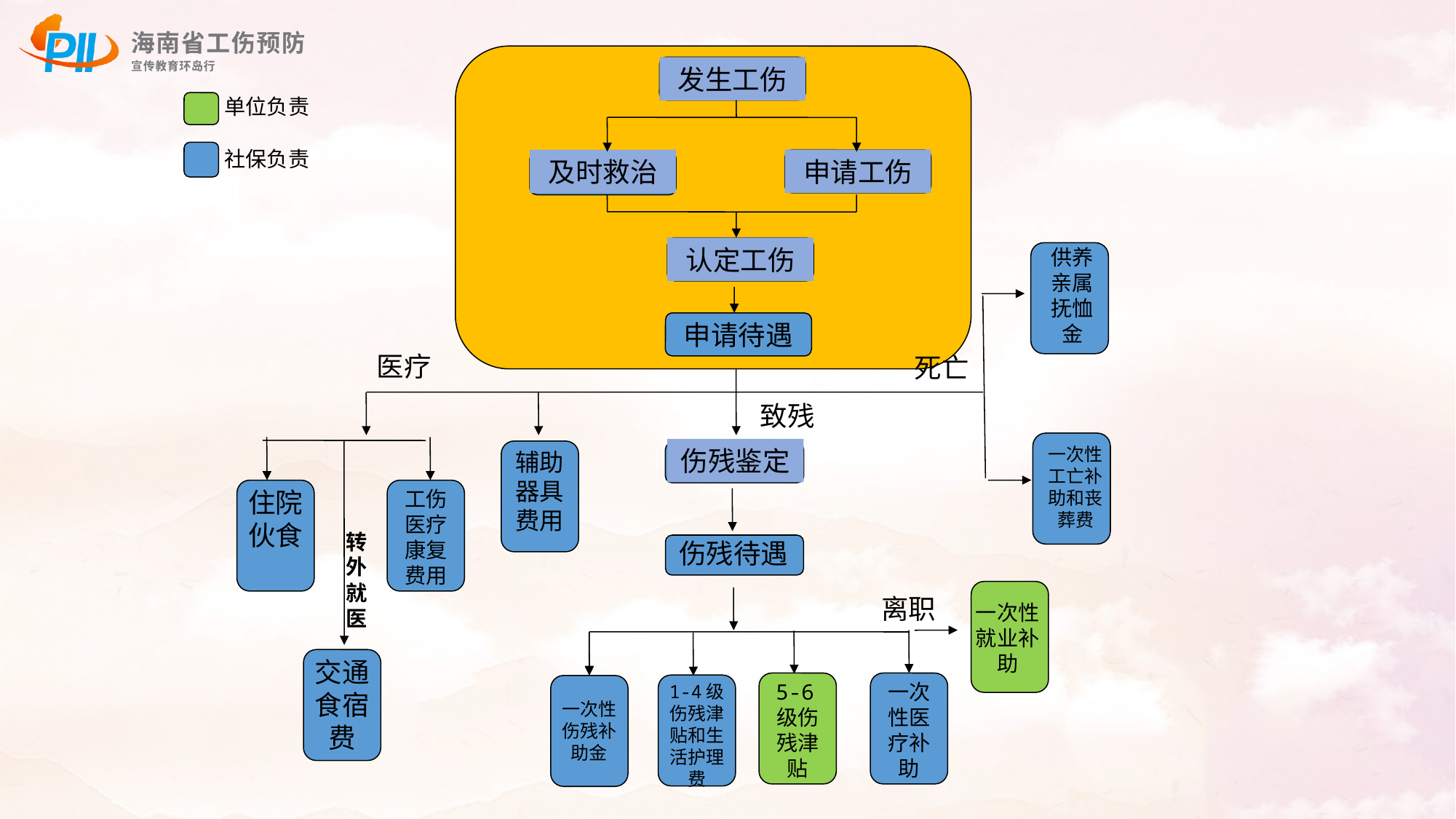

发生工伤
单位负责

社保负责

申请工伤
及时救治

认定工伤

供养亲属抚恤金

申请待遇
医疗
死亡

致残

一次性工亡补助和丧葬费
伤残鉴定

辅助器具费用

住院伙食

工伤医疗康复
费用

转外就医
伤残待遇

离职

一次性就业补助

交通食宿费

5-6级伤残津贴

一次性医疗补助

1-4级伤残津贴和生活护理费

一次性伤残补助金